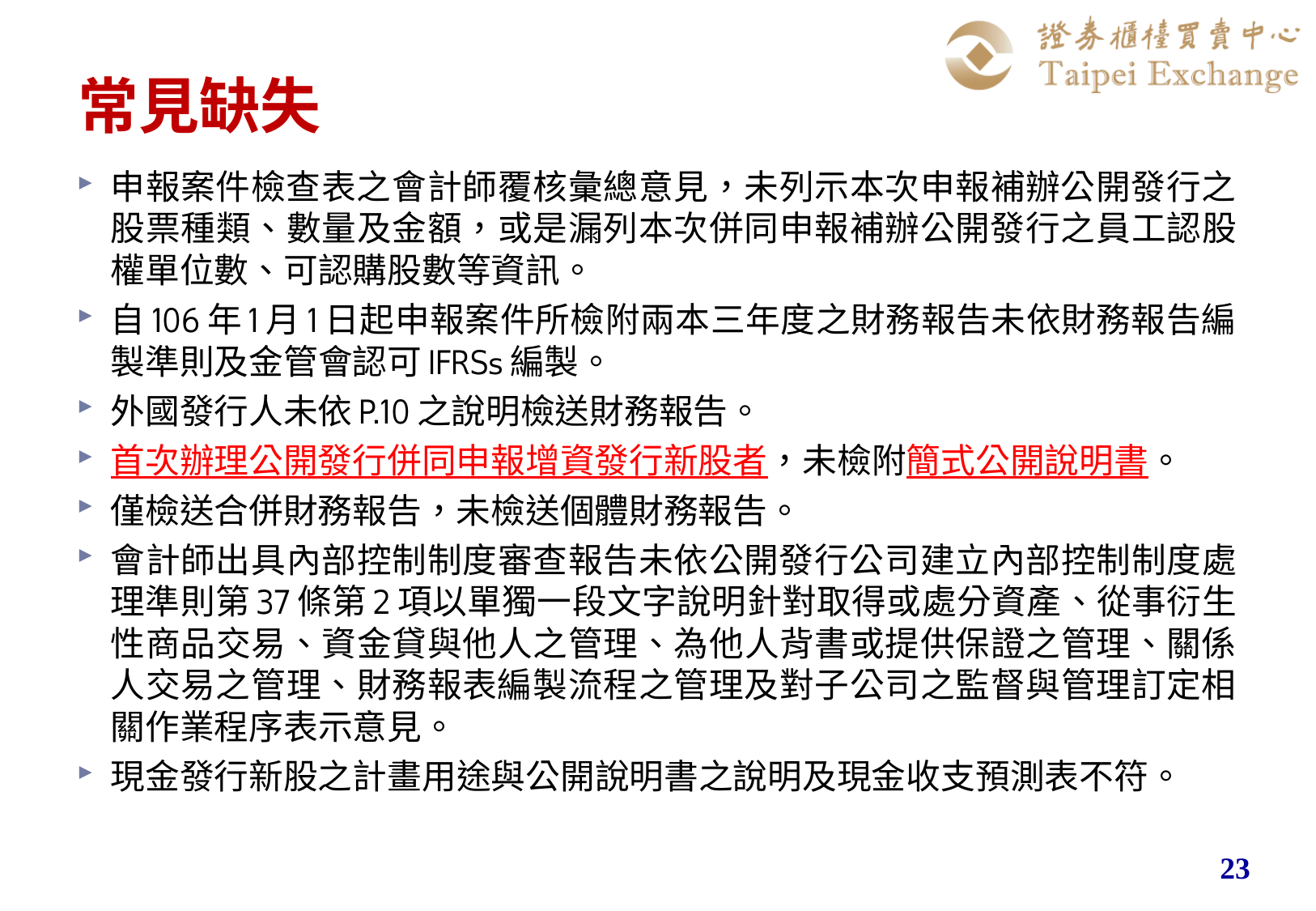

# 常見缺失
申報案件檢查表之會計師覆核彙總意見，未列示本次申報補辦公開發行之股票種類、數量及金額，或是漏列本次併同申報補辦公開發行之員工認股權單位數、可認購股數等資訊。
自106年1月1日起申報案件所檢附兩本三年度之財務報告未依財務報告編製準則及金管會認可IFRSs編製。
外國發行人未依P.10之說明檢送財務報告。
首次辦理公開發行併同申報增資發行新股者，未檢附簡式公開說明書。
僅檢送合併財務報告，未檢送個體財務報告。
會計師出具內部控制制度審查報告未依公開發行公司建立內部控制制度處理準則第37條第2項以單獨一段文字說明針對取得或處分資產、從事衍生性商品交易、資金貸與他人之管理、為他人背書或提供保證之管理、關係人交易之管理、財務報表編製流程之管理及對子公司之監督與管理訂定相關作業程序表示意見。
現金發行新股之計畫用途與公開說明書之說明及現金收支預測表不符。

23